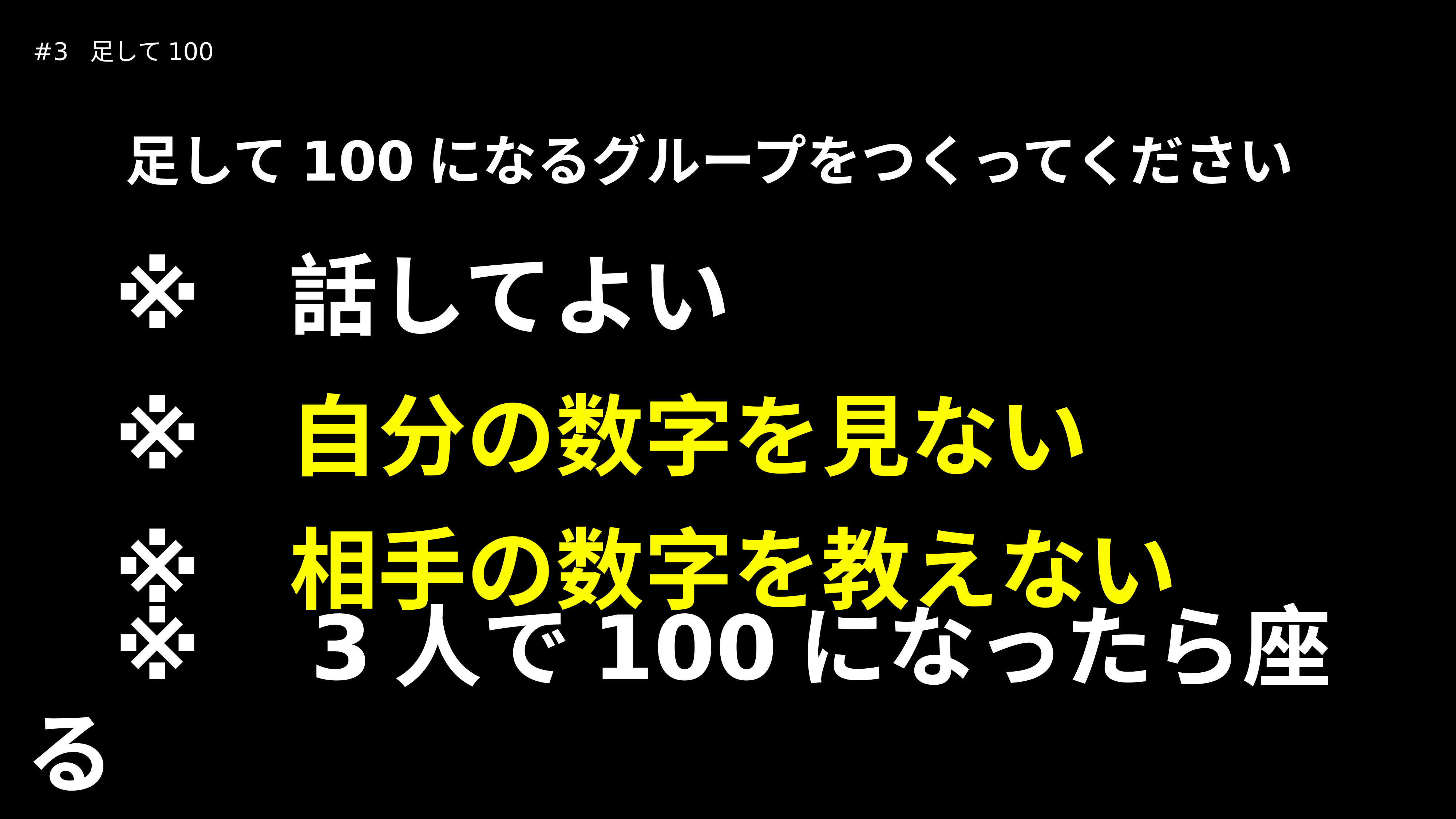

| #3 足して100 |  |
| --- | --- |
足して100になるグループをつくってください
　※　話してよい
　※　自分の数字を見ない
　※　相手の数字を教えない
　※　3人で100になったら座る